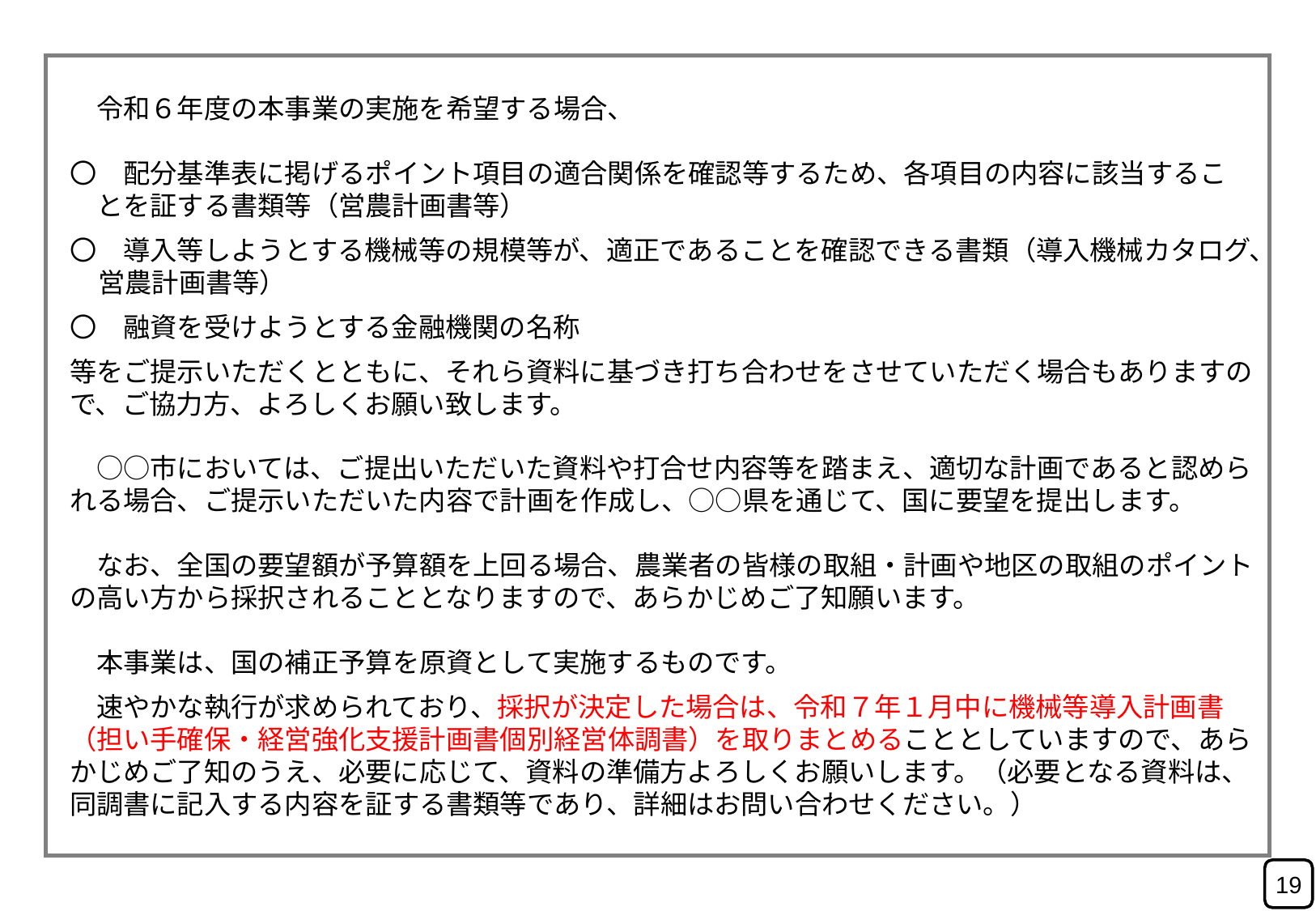

令和６年度の本事業の実施を希望する場合、

〇　配分基準表に掲げるポイント項目の適合関係を確認等するため、各項目の内容に該当するこ
　とを証する書類等（営農計画書等）

〇　導入等しようとする機械等の規模等が、適正であることを確認できる書類（導入機械カタログ、営農計画書等）

〇　融資を受けようとする金融機関の名称

等をご提示いただくとともに、それら資料に基づき打ち合わせをさせていただく場合もありますので、ご協力方、よろしくお願い致します。

　○○市においては、ご提出いただいた資料や打合せ内容等を踏まえ、適切な計画であると認められる場合、ご提示いただいた内容で計画を作成し、○○県を通じて、国に要望を提出します。

　なお、全国の要望額が予算額を上回る場合、農業者の皆様の取組・計画や地区の取組のポイントの高い方から採択されることとなりますので、あらかじめご了知願います。

　本事業は、国の補正予算を原資として実施するものです。

　速やかな執行が求められており、採択が決定した場合は、令和７年１月中に機械等導入計画書（担い手確保・経営強化支援計画書個別経営体調書）を取りまとめることとしていますので、あらかじめご了知のうえ、必要に応じて、資料の準備方よろしくお願いします。（必要となる資料は、同調書に記入する内容を証する書類等であり、詳細はお問い合わせください。）
19